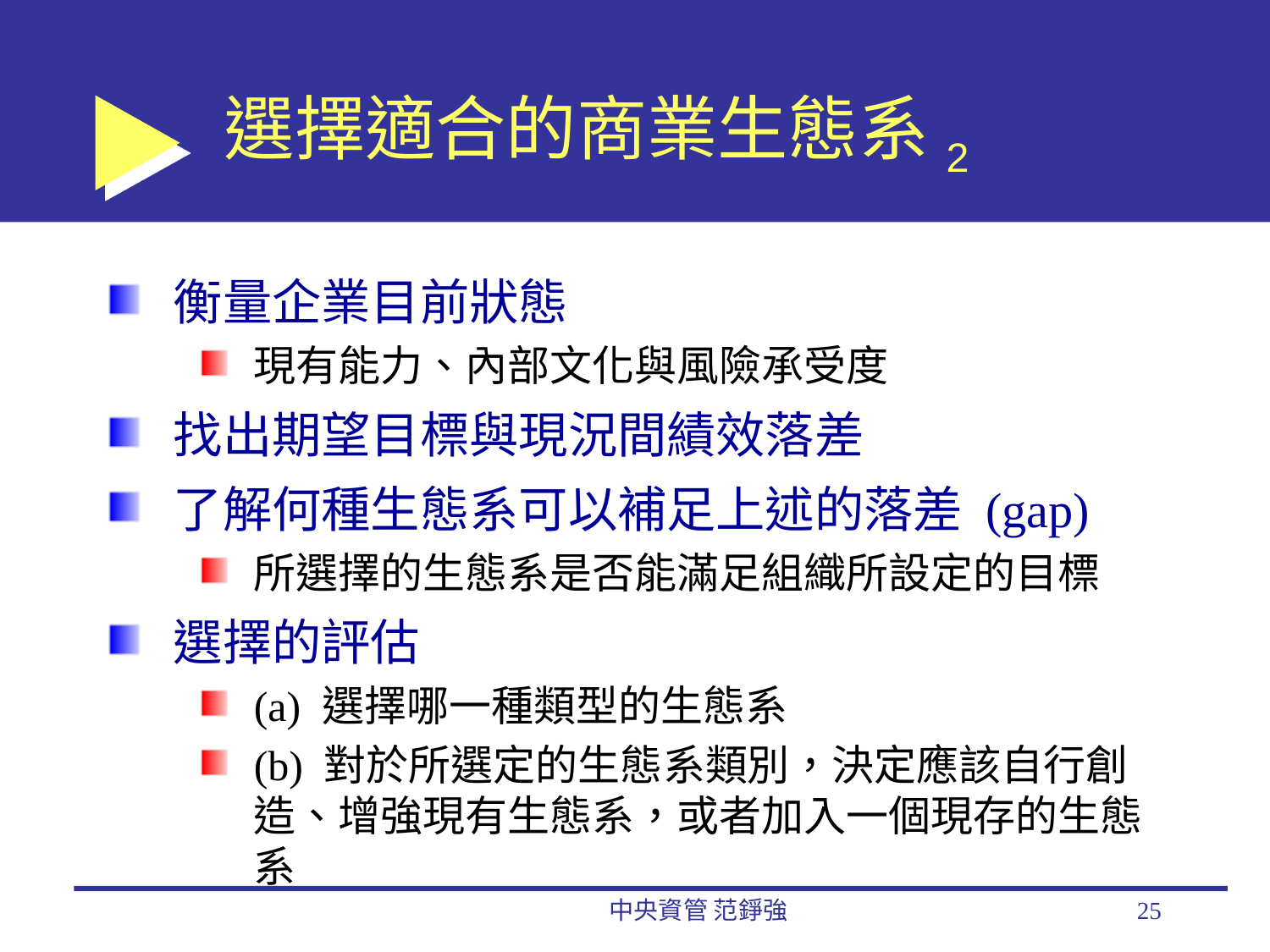

# 選擇適合的商業生態系2
衡量企業目前狀態
現有能力、內部文化與風險承受度
找出期望目標與現況間績效落差
了解何種生態系可以補足上述的落差 (gap)
所選擇的生態系是否能滿足組織所設定的目標
選擇的評估
(a) 選擇哪一種類型的生態系
(b) 對於所選定的生態系類別，決定應該自行創造、增強現有生態系，或者加入一個現存的生態系
中央資管 范錚強
25